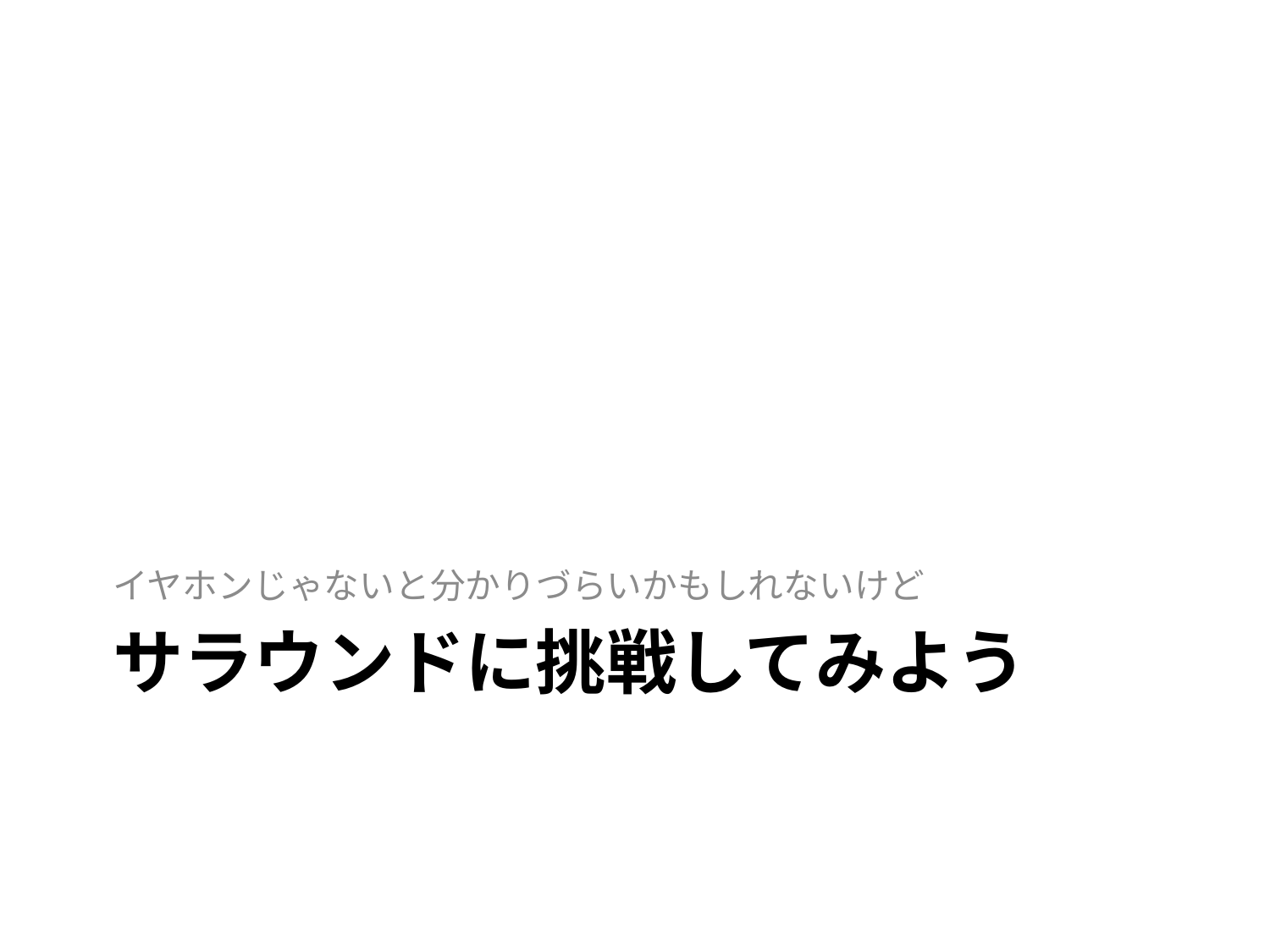

イヤホンじゃないと分かりづらいかもしれないけど
# サラウンドに挑戦してみよう